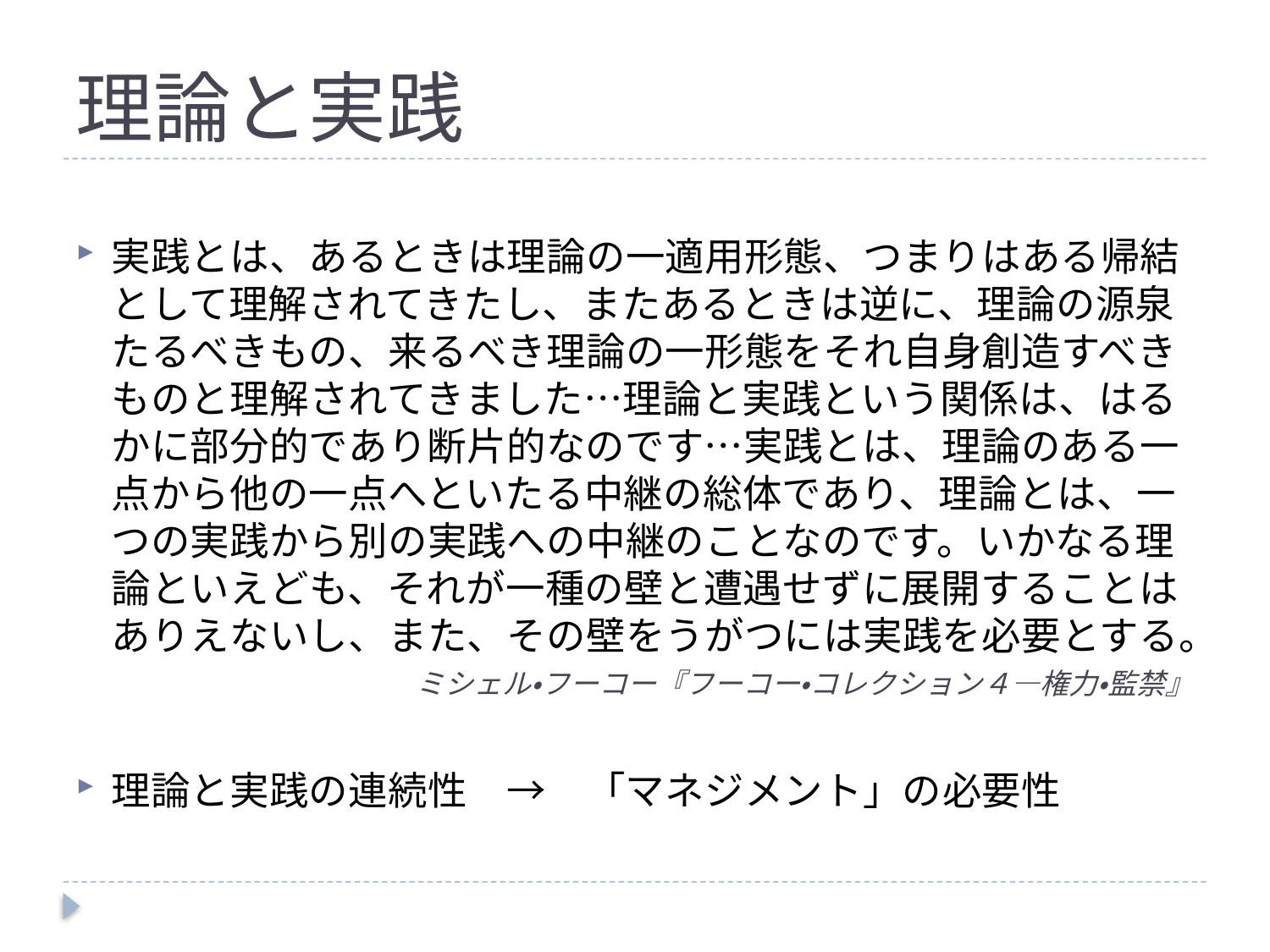

# 理論と実践

実践とは、あるときは理論の一適用形態、つまりはある帰結として理解されてきたし、またあるときは逆に、理論の源泉たるべきもの、来るべき理論の一形態をそれ自身創造すべきものと理解されてきました…理論と実践という関係は、はるかに部分的であり断片的なのです…実践とは、理論のある一点から他の一点へといたる中継の総体であり、理論とは、一つの実践から別の実践への中継のことなのです。いかなる理論といえども、それが一種の壁と遭遇せずに展開することはありえないし、また、その壁をうがつには実践を必要とする。
ミシェル・フーコー『フーコー・コレクション４―権力・監禁』

理論と実践の連続性　→　「マネジメント」の必要性